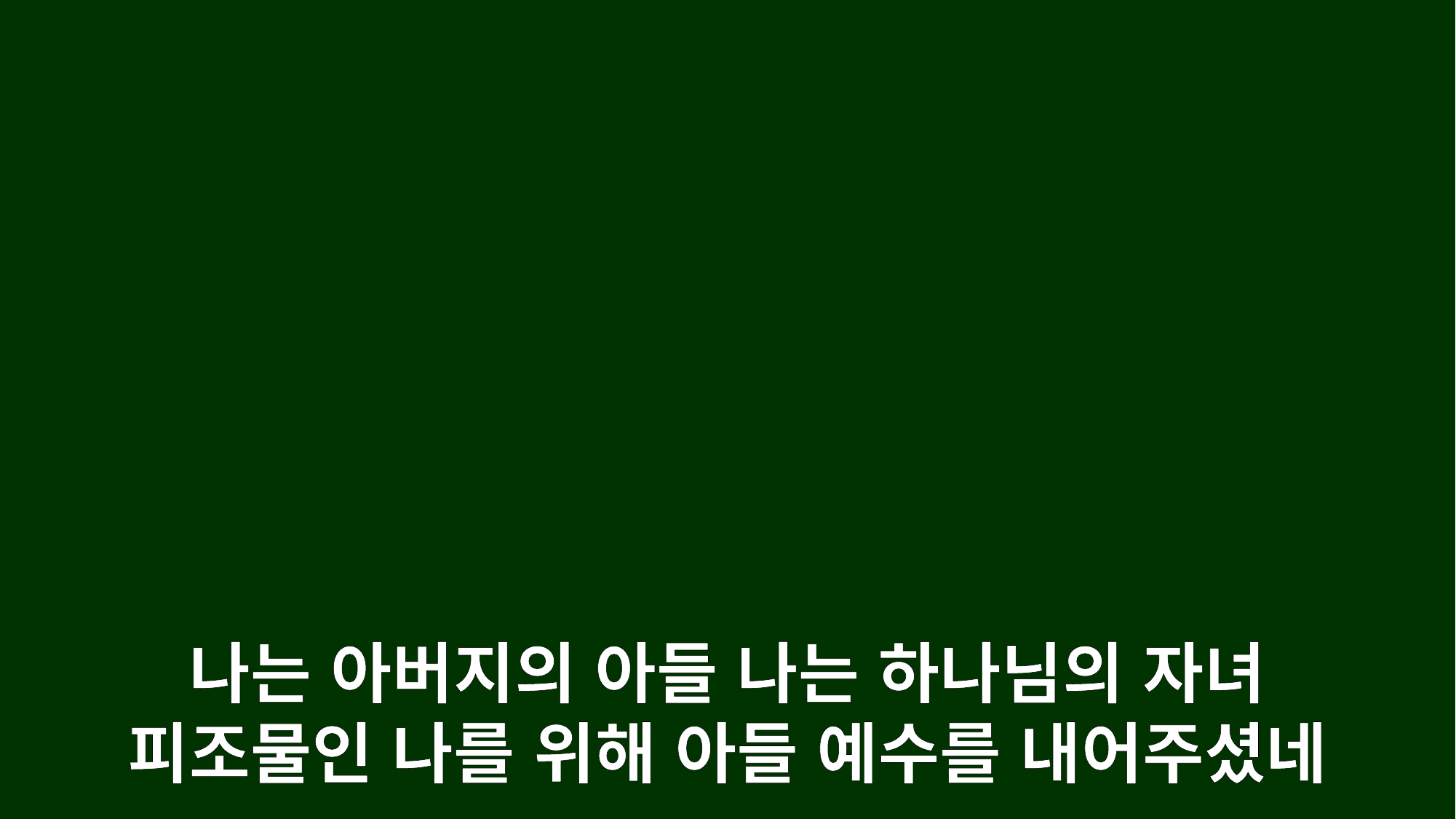

나는 아버지의 아들 나는 하나님의 자녀
피조물인 나를 위해 아들 예수를 내어주셨네